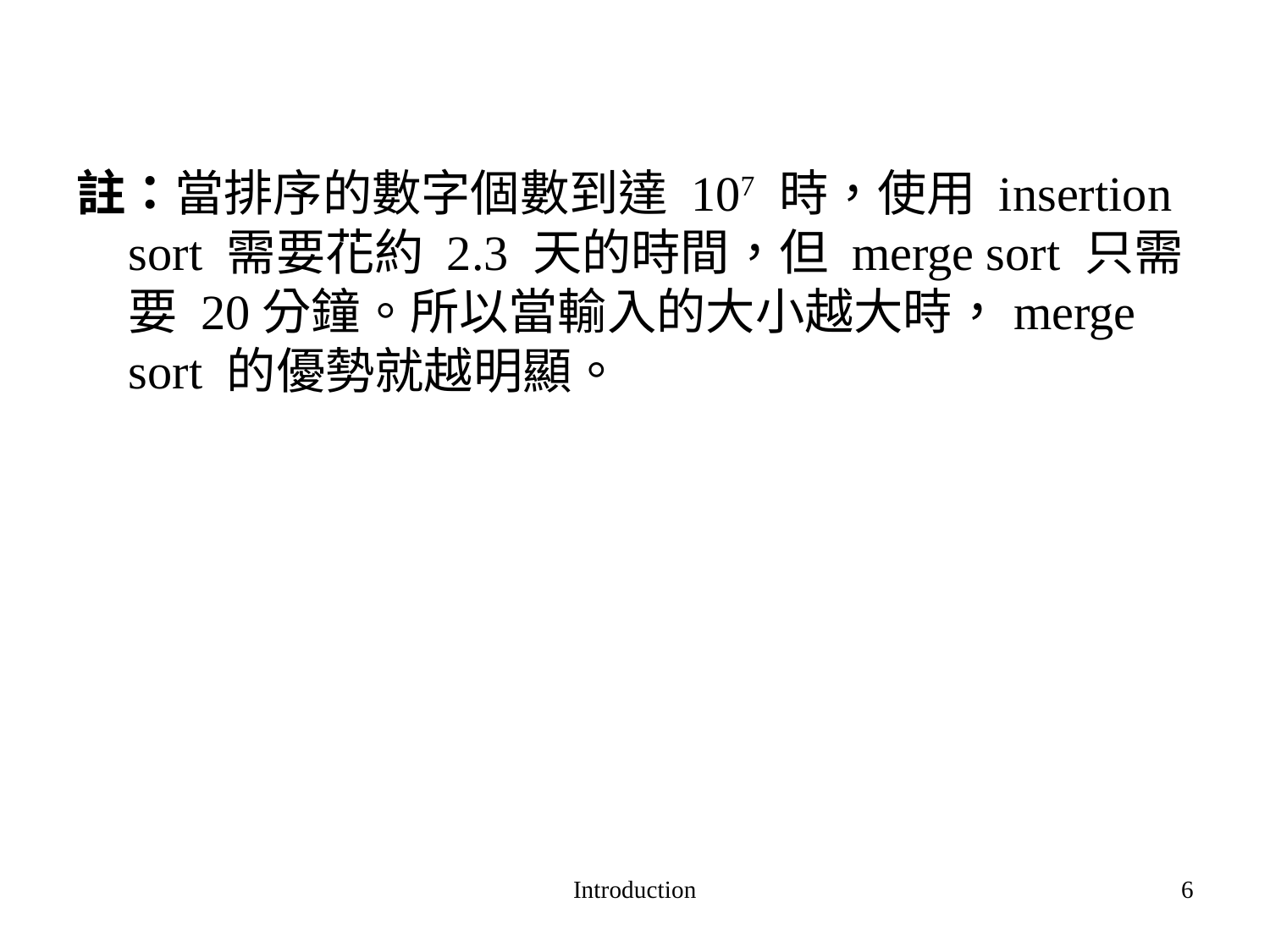

註：當排序的數字個數到達 107 時，使用 insertion sort 需要花約 2.3 天的時間，但 merge sort 只需要 20分鐘。所以當輸入的大小越大時，merge sort 的優勢就越明顯。
Introduction
6